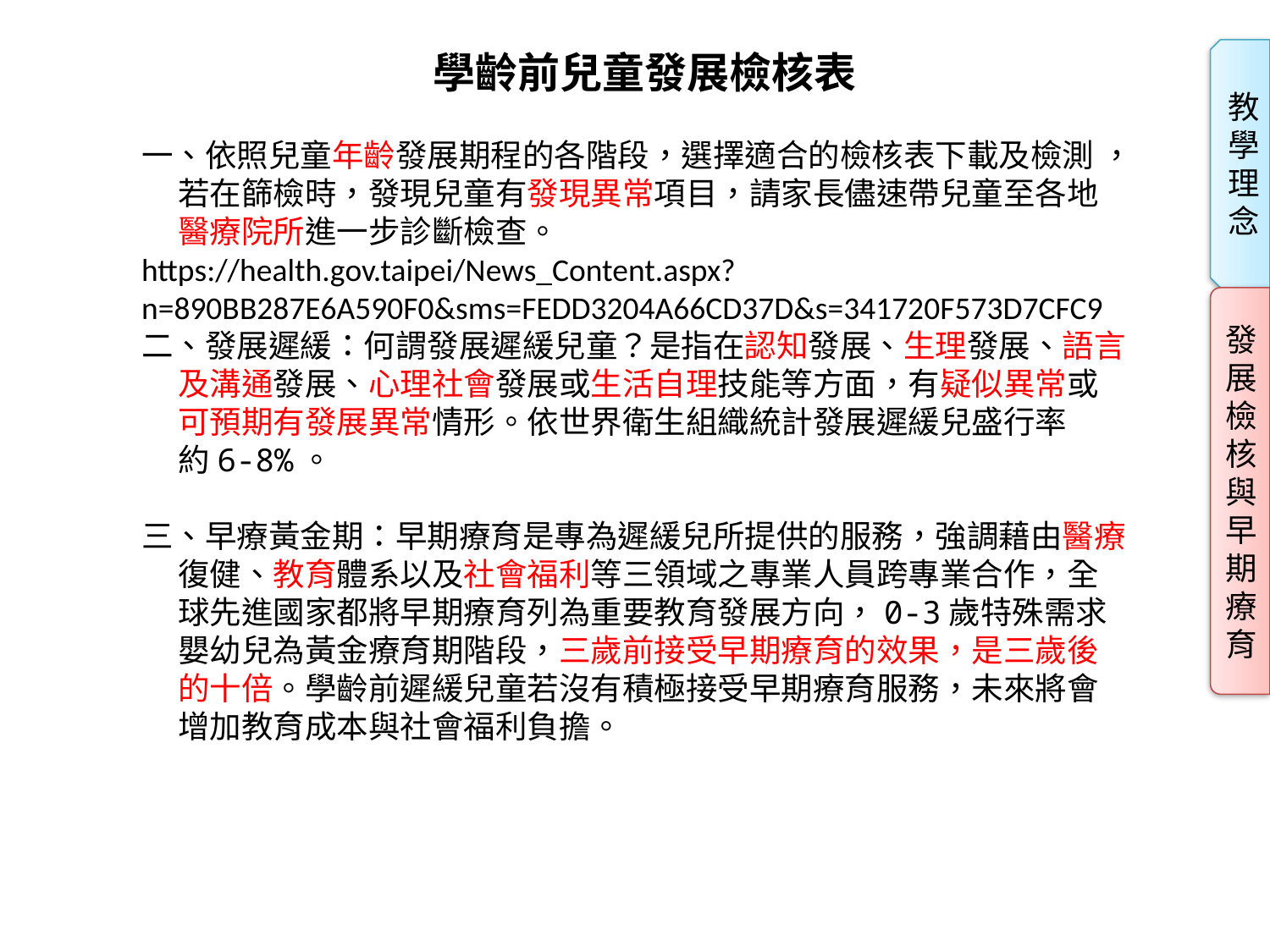

學齡前兒童發展檢核表

一、依照兒童年齡發展期程的各階段，選擇適合的檢核表下載及檢測 ，
    若在篩檢時，發現兒童有發現異常項目，請家長儘速帶兒童至各地
    醫療院所進一步診斷檢查。
https://health.gov.taipei/News_Content.aspx?n=890BB287E6A590F0&sms=FEDD3204A66CD37D&s=341720F573D7CFC9
二、發展遲緩：何謂發展遲緩兒童？是指在認知發展、生理發展、語言
    及溝通發展、心理社會發展或生活自理技能等方面，有疑似異常或
    可預期有發展異常情形。依世界衛生組織統計發展遲緩兒盛行率
    約6-8%。

三、早療黃金期：早期療育是專為遲緩兒所提供的服務，強調藉由醫療
    復健、教育體系以及社會福利等三領域之專業人員跨專業合作，全
    球先進國家都將早期療育列為重要教育發展方向，0-3歲特殊需求
    嬰幼兒為黃金療育期階段，三歲前接受早期療育的效果，是三歲後
    的十倍。學齡前遲緩兒童若沒有積極接受早期療育服務，未來將會
    增加教育成本與社會福利負擔。

教學理念
發展檢核與早期療育